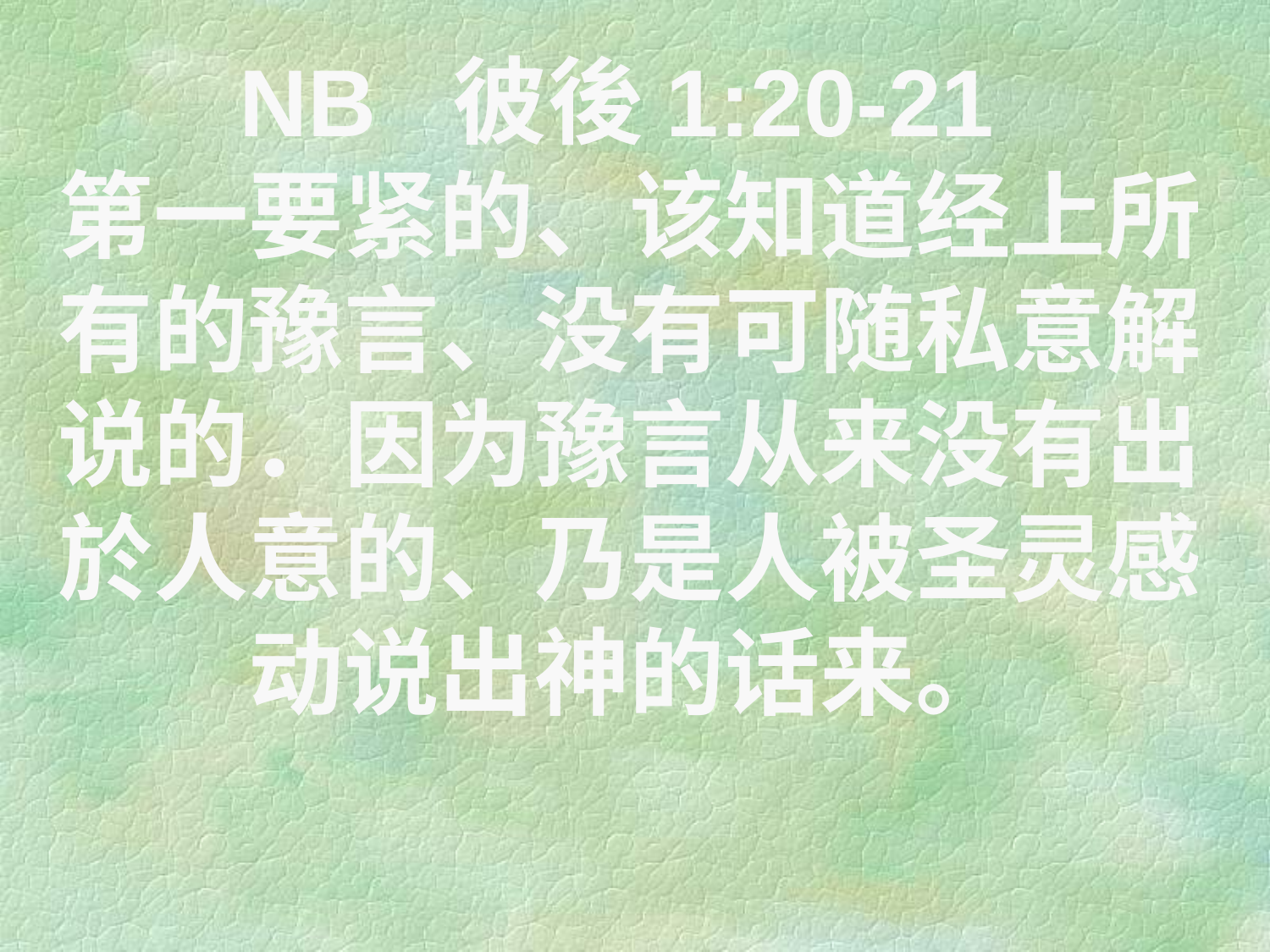

NB  彼後1:20-21
第一要紧的、该知道经上所有的豫言、没有可随私意解说的．因为豫言从来没有出於人意的、乃是人被圣灵感动说出神的话来。